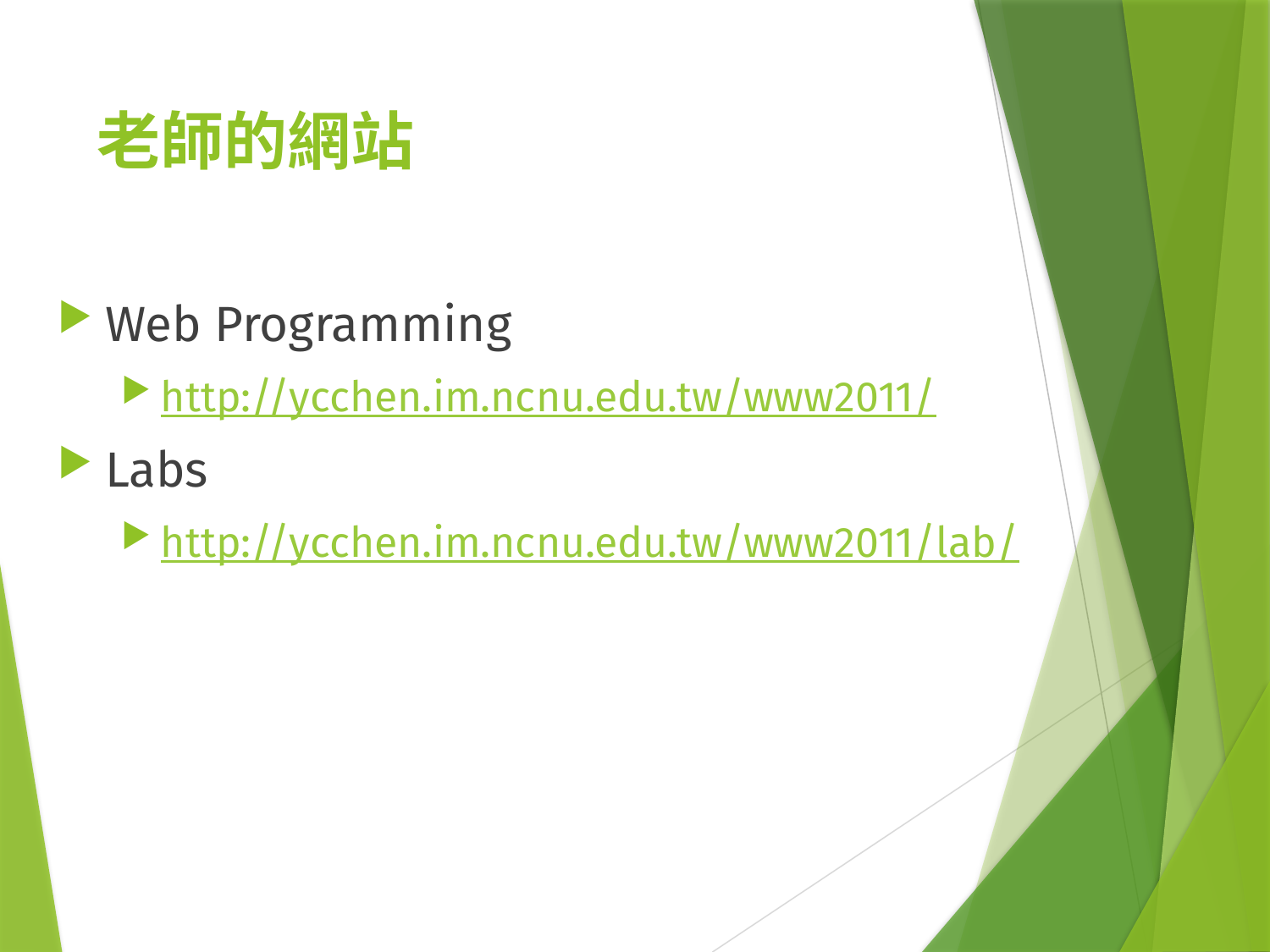

# 老師的網站
Web Programming
http://ycchen.im.ncnu.edu.tw/www2011/
Labs
http://ycchen.im.ncnu.edu.tw/www2011/lab/